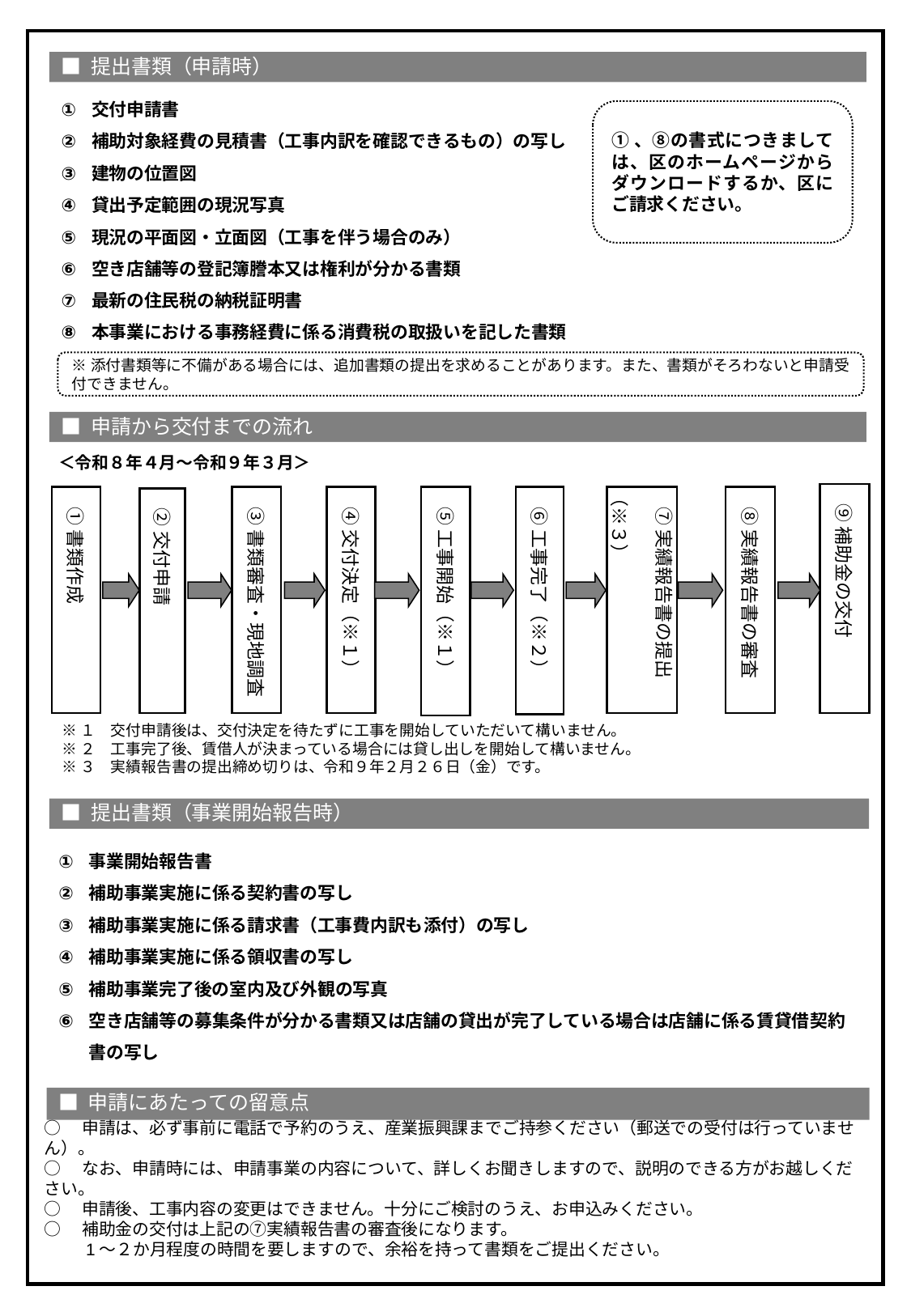

■ 提出書類（申請時）
交付申請書
補助対象経費の見積書（工事内訳を確認できるもの）の写し
建物の位置図
貸出予定範囲の現況写真
現況の平面図・立面図（工事を伴う場合のみ）
空き店舗等の登記簿謄本又は権利が分かる書類
最新の住民税の納税証明書
本事業における事務経費に係る消費税の取扱いを記した書類
①、⑧の書式につきましては、区のホームページからダウンロードするか、区にご請求ください。
※添付書類等に不備がある場合には、追加書類の提出を求めることがあります。また、書類がそろわないと申請受付できません。
■ 申請から交付までの流れ
＜令和８年４月～令和９年３月＞
⑨補助金の交付
③書類審査・現地調査
⑤工事開始（※１）
⑥工事完了（※２）
⑦実績報告書の提出
　　　　　　　　　　（※３）
⑧実績報告書の審査
④交付決定（※１）
①書類作成
②交付申請

※１　交付申請後は、交付決定を待たずに工事を開始していただいて構いません。
※２　工事完了後、賃借人が決まっている場合には貸し出しを開始して構いません。
※３　実績報告書の提出締め切りは、令和９年２月２６日（金）です。
■ 提出書類（事業開始報告時）
事業開始報告書
補助事業実施に係る契約書の写し
補助事業実施に係る請求書（工事費内訳も添付）の写し
補助事業実施に係る領収書の写し
補助事業完了後の室内及び外観の写真
空き店舗等の募集条件が分かる書類又は店舗の貸出が完了している場合は店舗に係る賃貸借契約書の写し
■ 申請にあたっての留意点
○　申請は、必ず事前に電話で予約のうえ、産業振興課までご持参ください（郵送での受付は行っていません）。
○　なお、申請時には、申請事業の内容について、詳しくお聞きしますので、説明のできる方がお越しください。
○　申請後、工事内容の変更はできません。十分にご検討のうえ、お申込みください。
○　補助金の交付は上記の⑦実績報告書の審査後になります。
　　 1～２か月程度の時間を要しますので、余裕を持って書類をご提出ください。